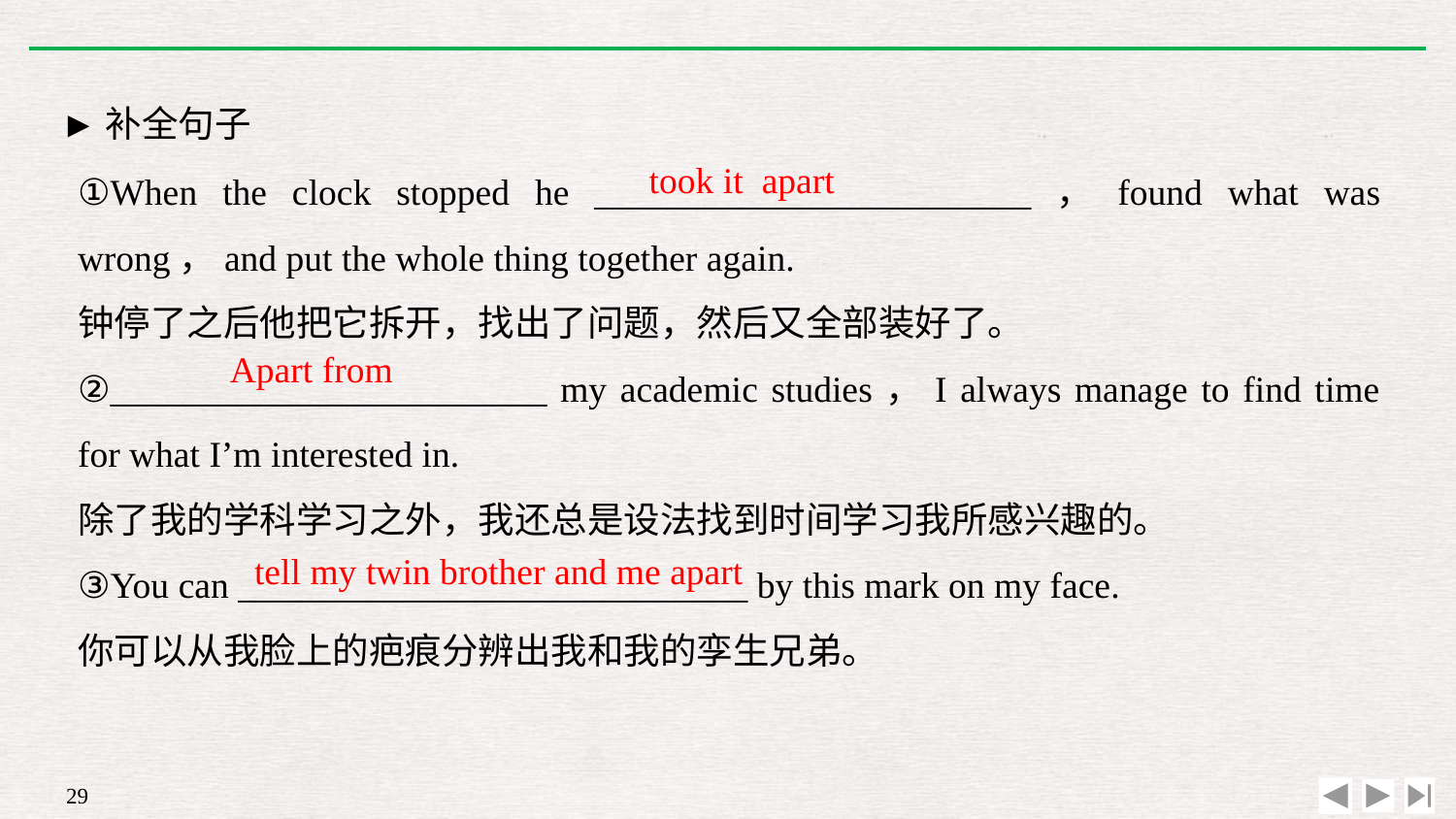

►补全句子
①When the clock stopped he ________________________，found what was wrong，and put the whole thing together again.
钟停了之后他把它拆开，找出了问题，然后又全部装好了。
②________________________ my academic studies，I always manage to find time for what I’m interested in.
除了我的学科学习之外，我还总是设法找到时间学习我所感兴趣的。
③You can ____________________________ by this mark on my face.
你可以从我脸上的疤痕分辨出我和我的孪生兄弟。
took it  apart
Apart from
tell my twin brother and me apart